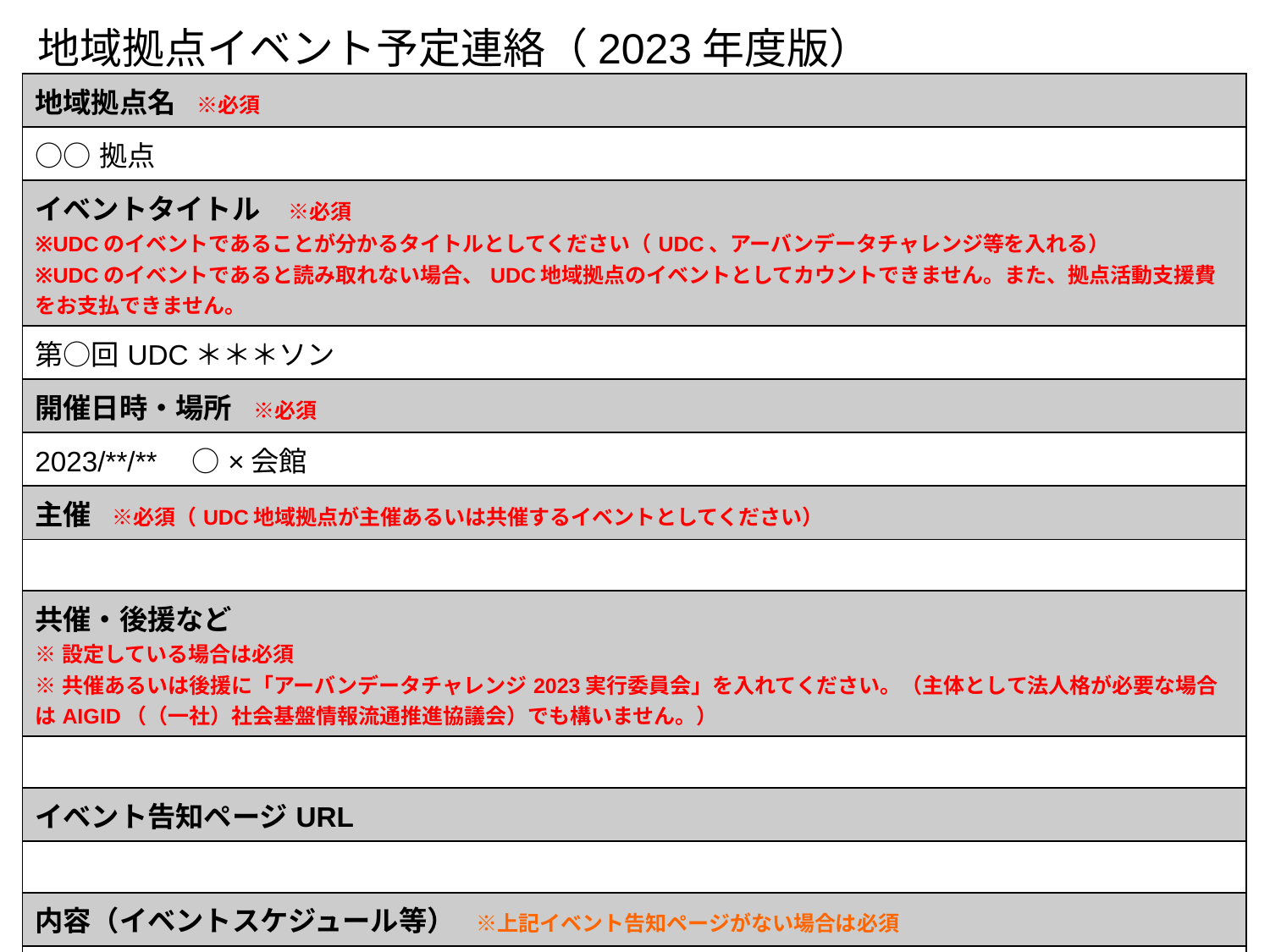

地域拠点イベント予定連絡（2023年度版）
| 地域拠点名　※必須 |
| --- |
| ○○拠点 |
| イベントタイトル　※必須 ※UDCのイベントであることが分かるタイトルとしてください（UDC、アーバンデータチャレンジ等を入れる） ※UDCのイベントであると読み取れない場合、UDC地域拠点のイベントとしてカウントできません。また、拠点活動支援費をお支払できません。 |
| 第○回UDC＊＊＊ソン |
| 開催日時・場所　※必須 |
| 2023/\*\*/\*\*　○×会館 |
| 主催　※必須（UDC地域拠点が主催あるいは共催するイベントとしてください） |
|  |
| 共催・後援など ※設定している場合は必須 ※共催あるいは後援に「アーバンデータチャレンジ2023実行委員会」を入れてください。（主体として法人格が必要な場合はAIGID（（一社）社会基盤情報流通推進協議会）でも構いません。） |
|  |
| イベント告知ページURL |
|  |
| 内容（イベントスケジュール等）　※上記イベント告知ページがない場合は必須 |
|  |